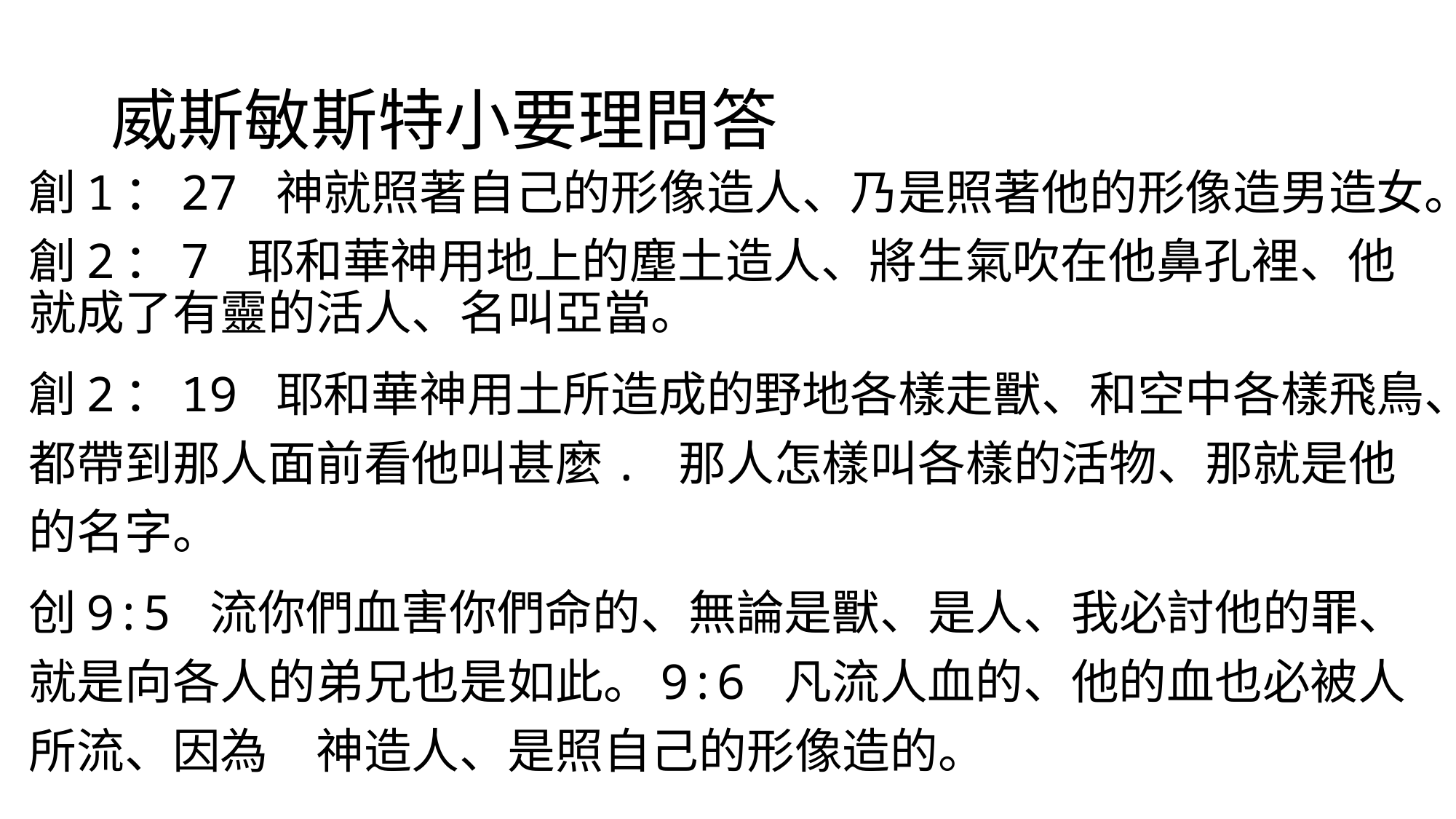

# 威斯敏斯特小要理問答
創1：27 神就照著自己的形像造人、乃是照著他的形像造男造女。
創2：7 耶和華神用地上的塵土造人、將生氣吹在他鼻孔裡、他就成了有靈的活人、名叫亞當。
創2：19 耶和華神用土所造成的野地各樣走獸、和空中各樣飛鳥、都帶到那人面前看他叫甚麼. 那人怎樣叫各樣的活物、那就是他的名字。
创9:5 流你們血害你們命的、無論是獸、是人、我必討他的罪、就是向各人的弟兄也是如此。9:6 凡流人血的、他的血也必被人所流、因為　神造人、是照自己的形像造的。